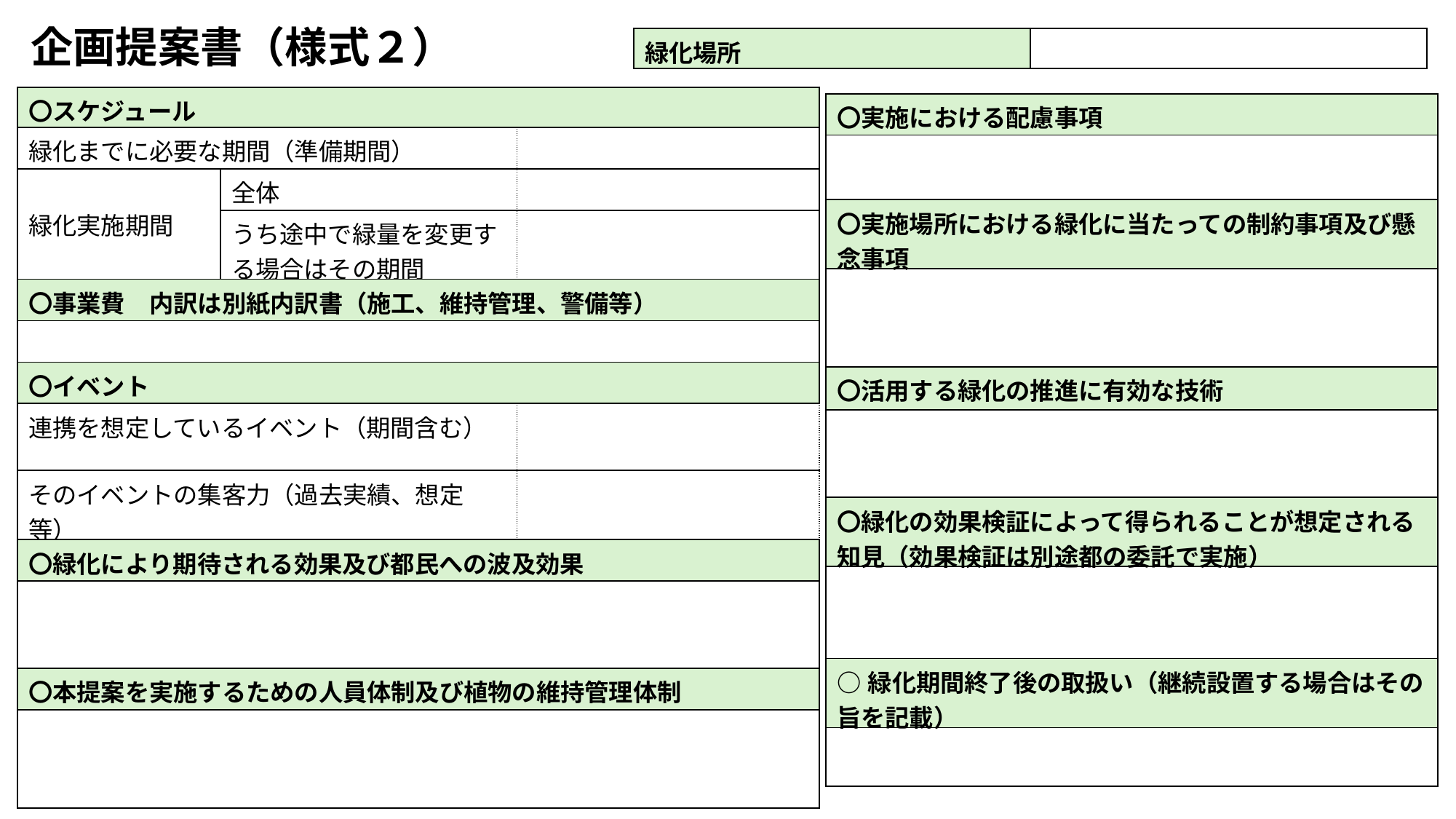

企画提案書（様式２）
| 緑化場所 |  |
| --- | --- |
| 〇スケジュール |  |  |
| --- | --- | --- |
| 緑化までに必要な期間（準備期間） |  |  |
| 緑化実施期間 | 全体 |  |
|  | うち途中で緑量を変更する場合はその期間 |  |
| 〇事業費　内訳は別紙内訳書（施工、維持管理、警備等） |  |  |
|  |  |  |
| 〇イベント |  |  |
| 連携を想定しているイベント（期間含む） |  |  |
| そのイベントの集客力（過去実績、想定等） |  |  |
| 〇緑化により期待される効果及び都民への波及効果 |  |  |
|  |  |  |
| 〇本提案を実施するための人員体制及び植物の維持管理体制 |  |  |
|  |  |  |
| 〇実施における配慮事項 |
| --- |
|  |
| 〇実施場所における緑化に当たっての制約事項及び懸念事項 |
|  |
| 〇活用する緑化の推進に有効な技術 |
|  |
| 〇緑化の効果検証によって得られることが想定される知見（効果検証は別途都の委託で実施） |
|  |
| ○緑化期間終了後の取扱い（継続設置する場合はその旨を記載） |
|  |